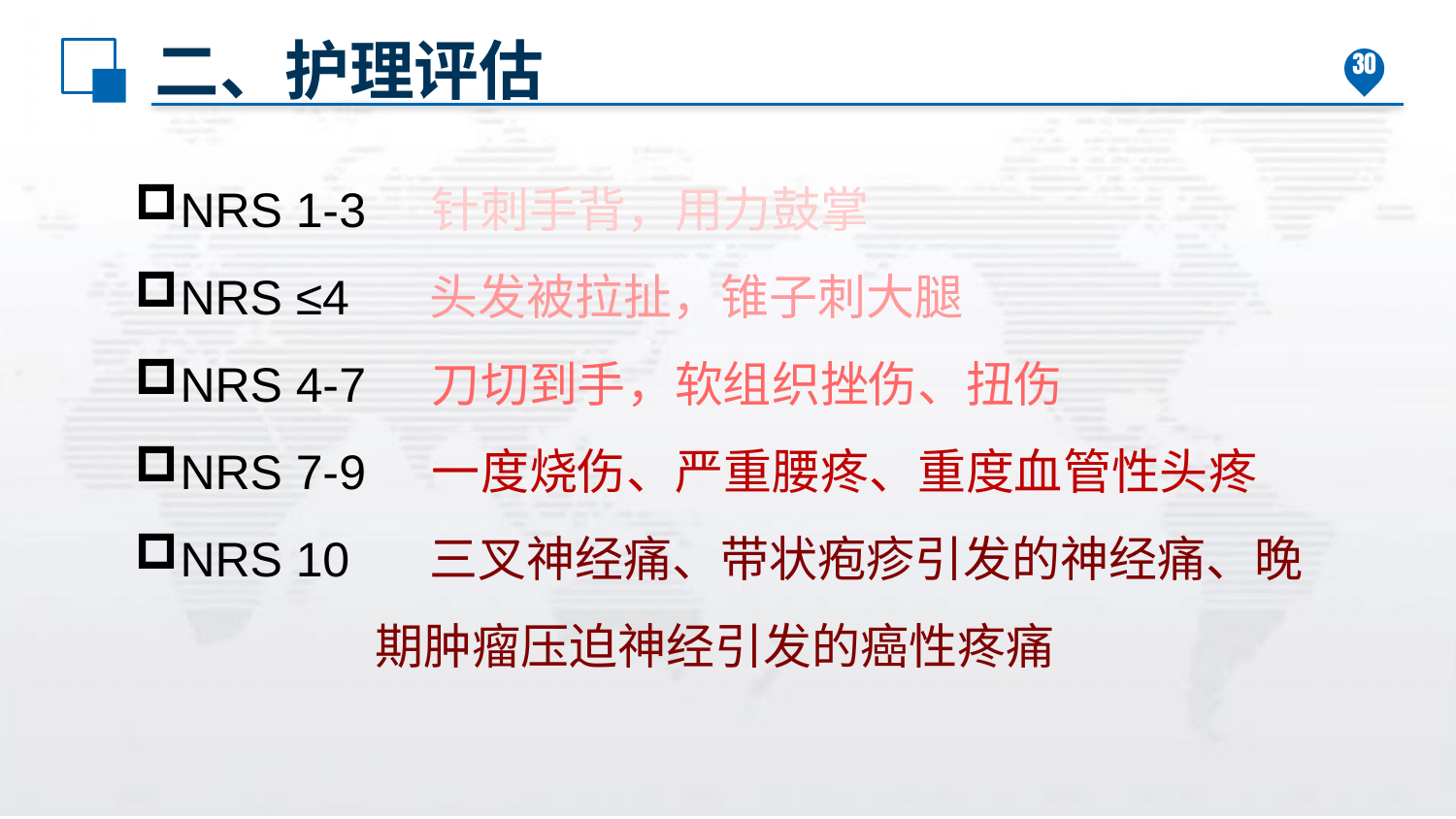

# 二、护理评估
30
NRS 1-3    针刺手背，用力鼓掌
NRS ≤4     头发被拉扯，锥子刺大腿
NRS 4-7    刀切到手，软组织挫伤、扭伤
NRS 7-9    一度烧伤、严重腰疼、重度血管性头疼
NRS 10     三叉神经痛、带状疱疹引发的神经痛、晚
                     期肿瘤压迫神经引发的癌性疼痛